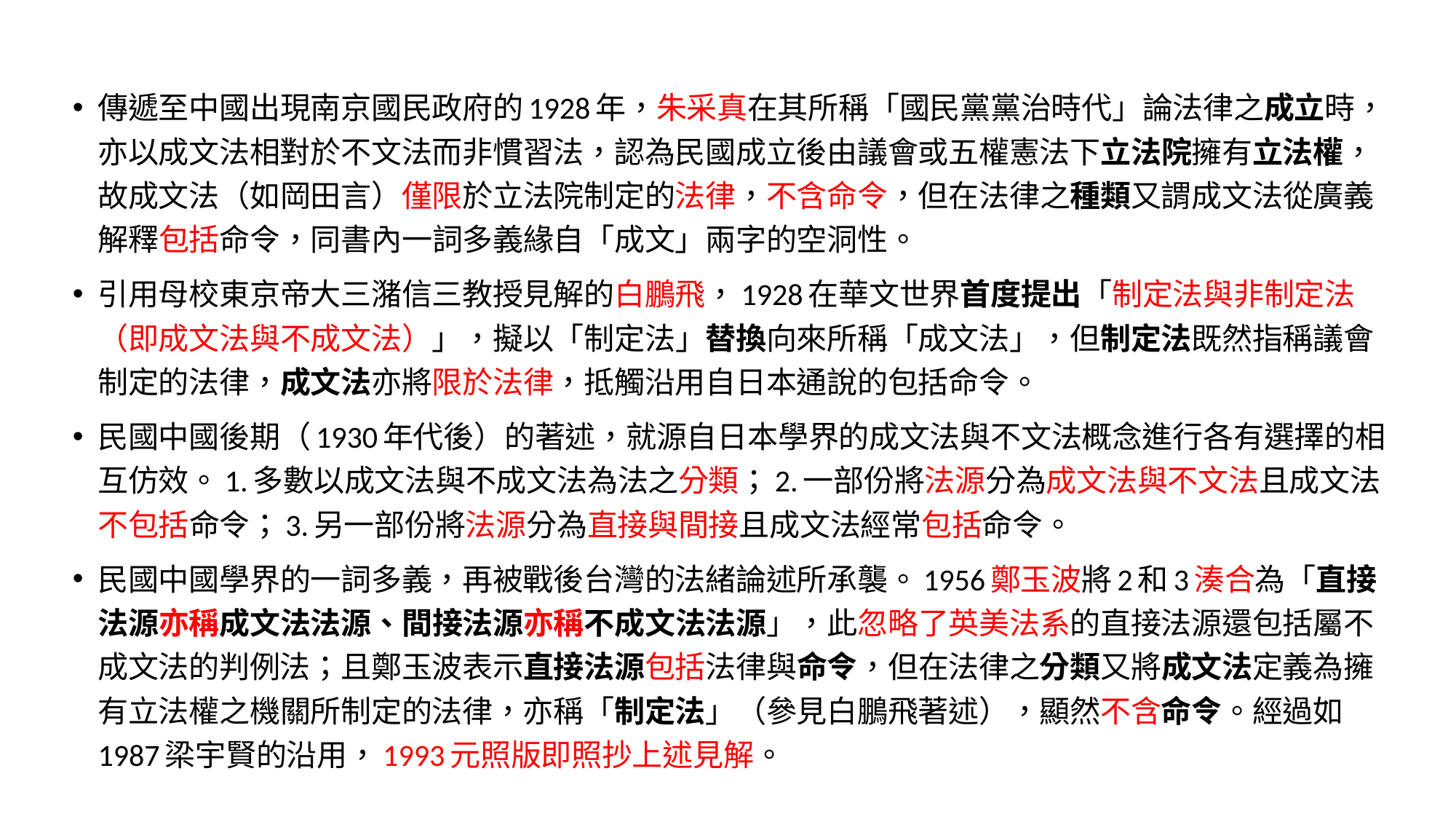

#
傳遞至中國出現南京國民政府的1928年，朱采真在其所稱「國民黨黨治時代」論法律之成立時，亦以成文法相對於不文法而非慣習法，認為民國成立後由議會或五權憲法下立法院擁有立法權，故成文法（如岡田言）僅限於立法院制定的法律，不含命令，但在法律之種類又謂成文法從廣義解釋包括命令，同書內一詞多義緣自「成文」兩字的空洞性。
引用母校東京帝大三潴信三教授見解的白鵬飛，1928在華文世界首度提出「制定法與非制定法（即成文法與不成文法）」，擬以「制定法」替換向來所稱「成文法」，但制定法既然指稱議會制定的法律，成文法亦將限於法律，抵觸沿用自日本通說的包括命令。
民國中國後期（1930年代後）的著述，就源自日本學界的成文法與不文法概念進行各有選擇的相互仿效。1.多數以成文法與不成文法為法之分類；2.一部份將法源分為成文法與不文法且成文法不包括命令；3.另一部份將法源分為直接與間接且成文法經常包括命令。
民國中國學界的一詞多義，再被戰後台灣的法緒論述所承襲。1956鄭玉波將2和3湊合為「直接法源亦稱成文法法源、間接法源亦稱不成文法法源」，此忽略了英美法系的直接法源還包括屬不成文法的判例法；且鄭玉波表示直接法源包括法律與命令，但在法律之分類又將成文法定義為擁有立法權之機關所制定的法律，亦稱「制定法」（參見白鵬飛著述），顯然不含命令。經過如1987梁宇賢的沿用，1993元照版即照抄上述見解。